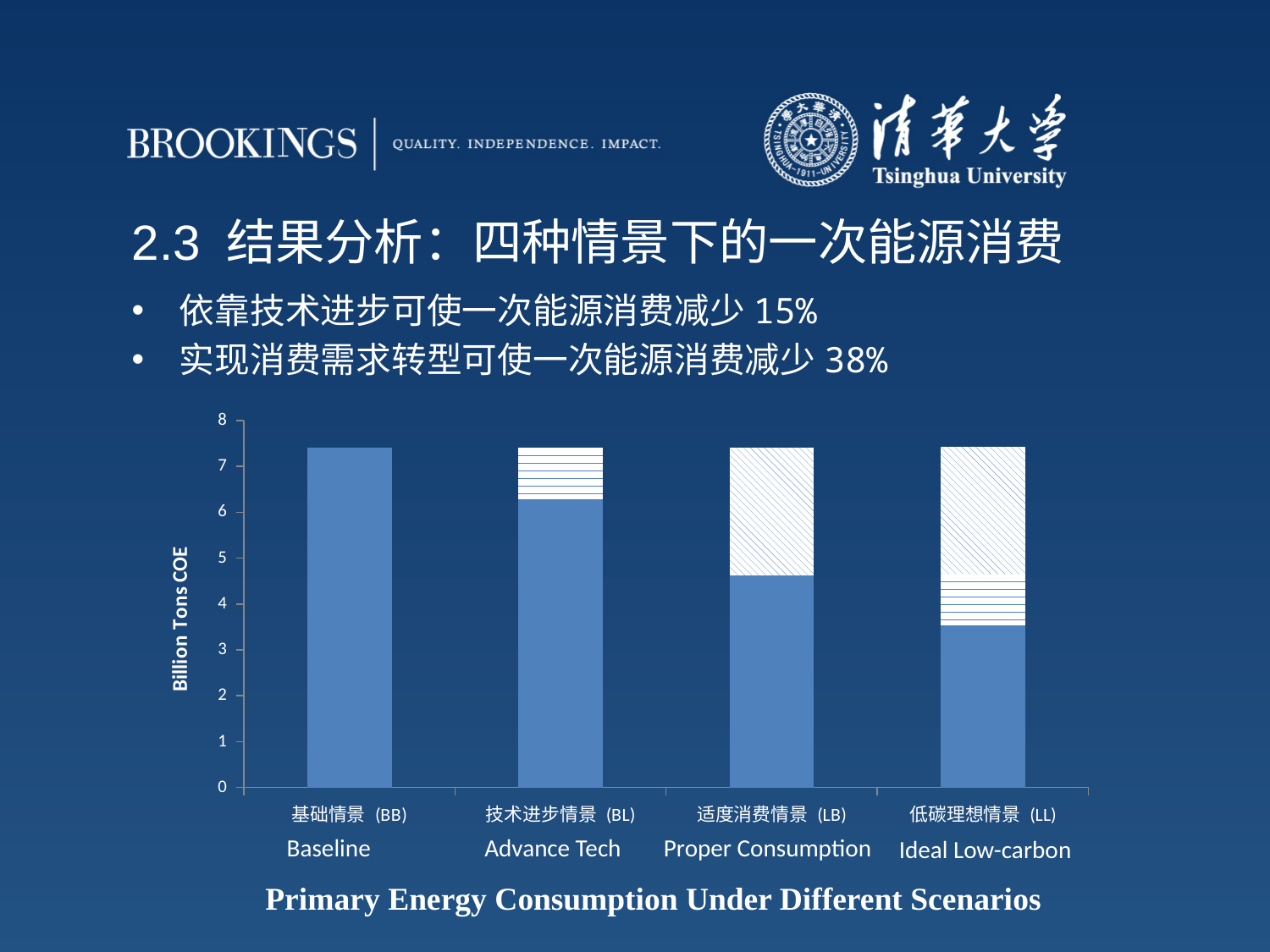

# 2.3 结果分析：四种情景下的一次能源消费
依靠技术进步可使一次能源消费减少15%
实现消费需求转型可使一次能源消费减少38%

### Chart

| Category |  |  |  |
|---|---|---|---|
| 基础情景 (BB) | 7.40274920662789 | 0.0 | 0.0 |
| 技术进步情景 (BL) | 6.28397637985173 | 1.11877282677616 | 0.0 |
| 适度消费情景 (LB) | 4.627144737239184 | 2.77560446938869 | 0.0 |
| 低碳理想情景 (LL) | 3.53255655027953 | 1.11877282677616 | 2.77560446938869 |
Baseline
Advance Tech
Proper Consumption
Ideal Low-carbon
Primary Energy Consumption Under Different Scenarios